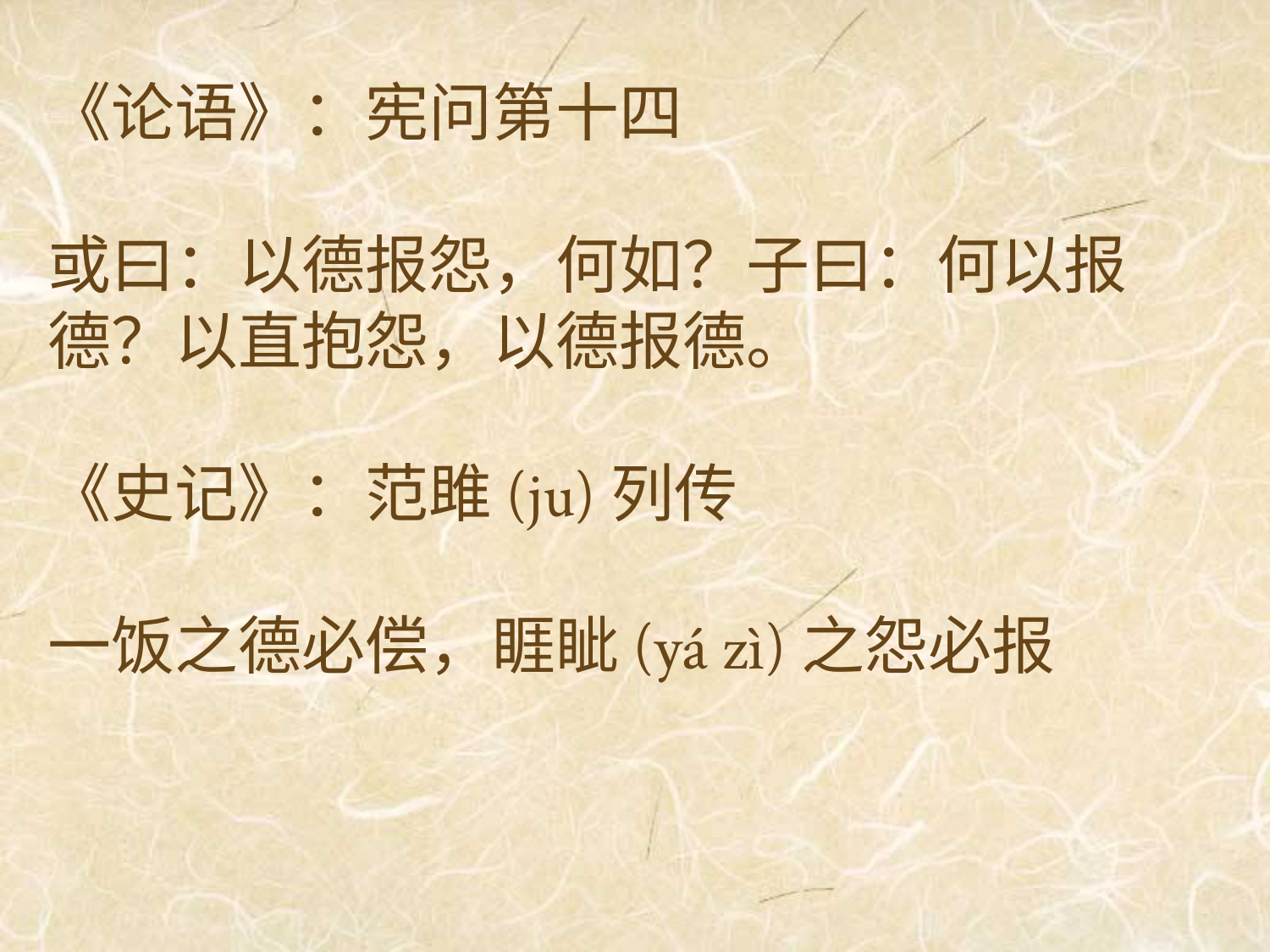

《论语》：宪问第十四

或曰：以德报怨，何如？子曰：何以报德？以直抱怨，以德报德。

《史记》：范雎(ju)列传

一饭之德必偿，睚眦(yá zì)之怨必报